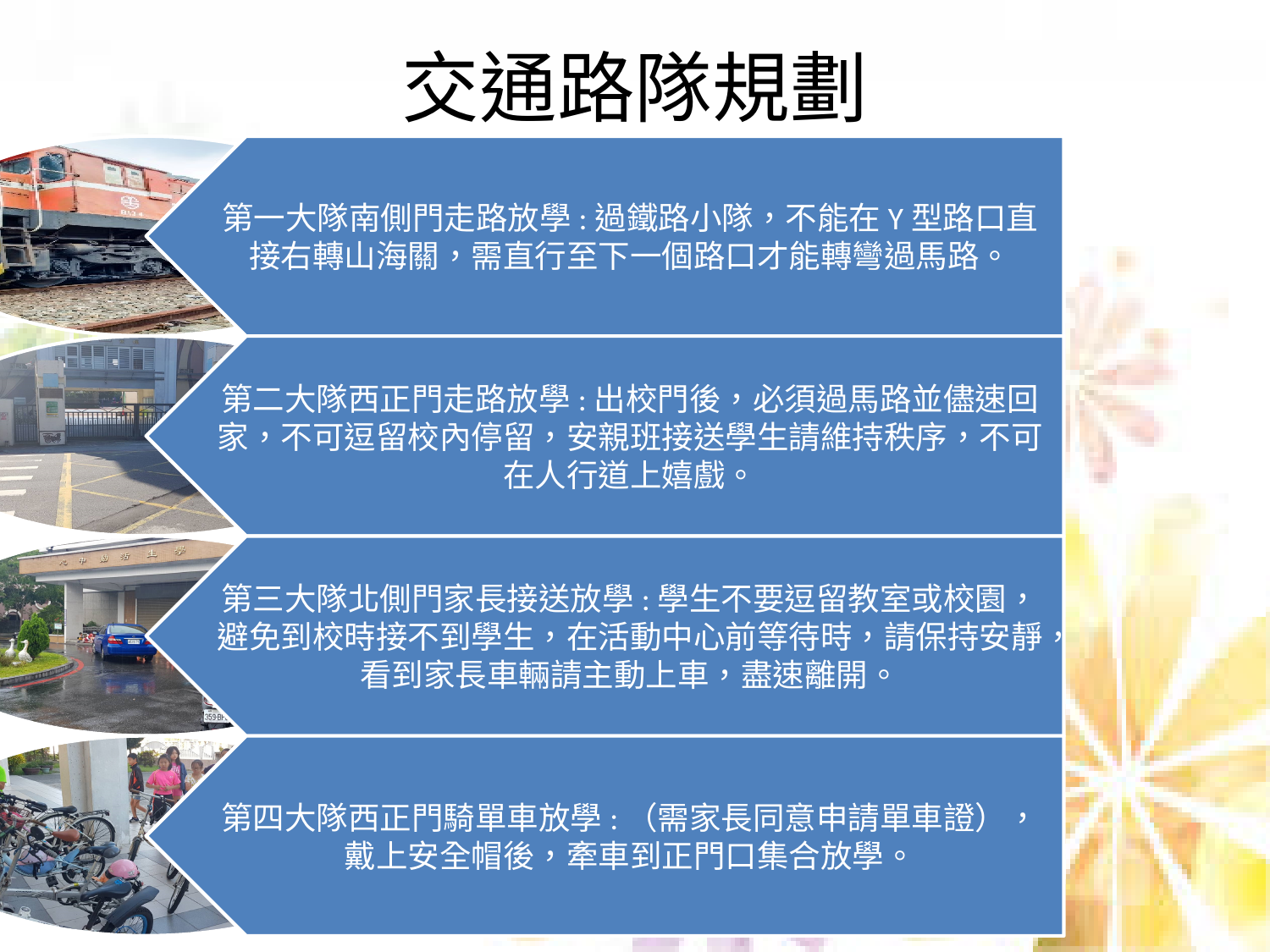

# 交通路隊規劃
第一大隊南側門走路放學:過鐵路小隊，不能在Y型路口直接右轉山海關，需直行至下一個路口才能轉彎過馬路。
第二大隊西正門走路放學:出校門後，必須過馬路並儘速回家，不可逗留校內停留，安親班接送學生請維持秩序，不可在人行道上嬉戲。
第三大隊北側門家長接送放學:學生不要逗留教室或校園，避免到校時接不到學生，在活動中心前等待時，請保持安靜，看到家長車輛請主動上車，盡速離開。
第四大隊西正門騎單車放學:（需家長同意申請單車證），戴上安全帽後，牽車到正門口集合放學。